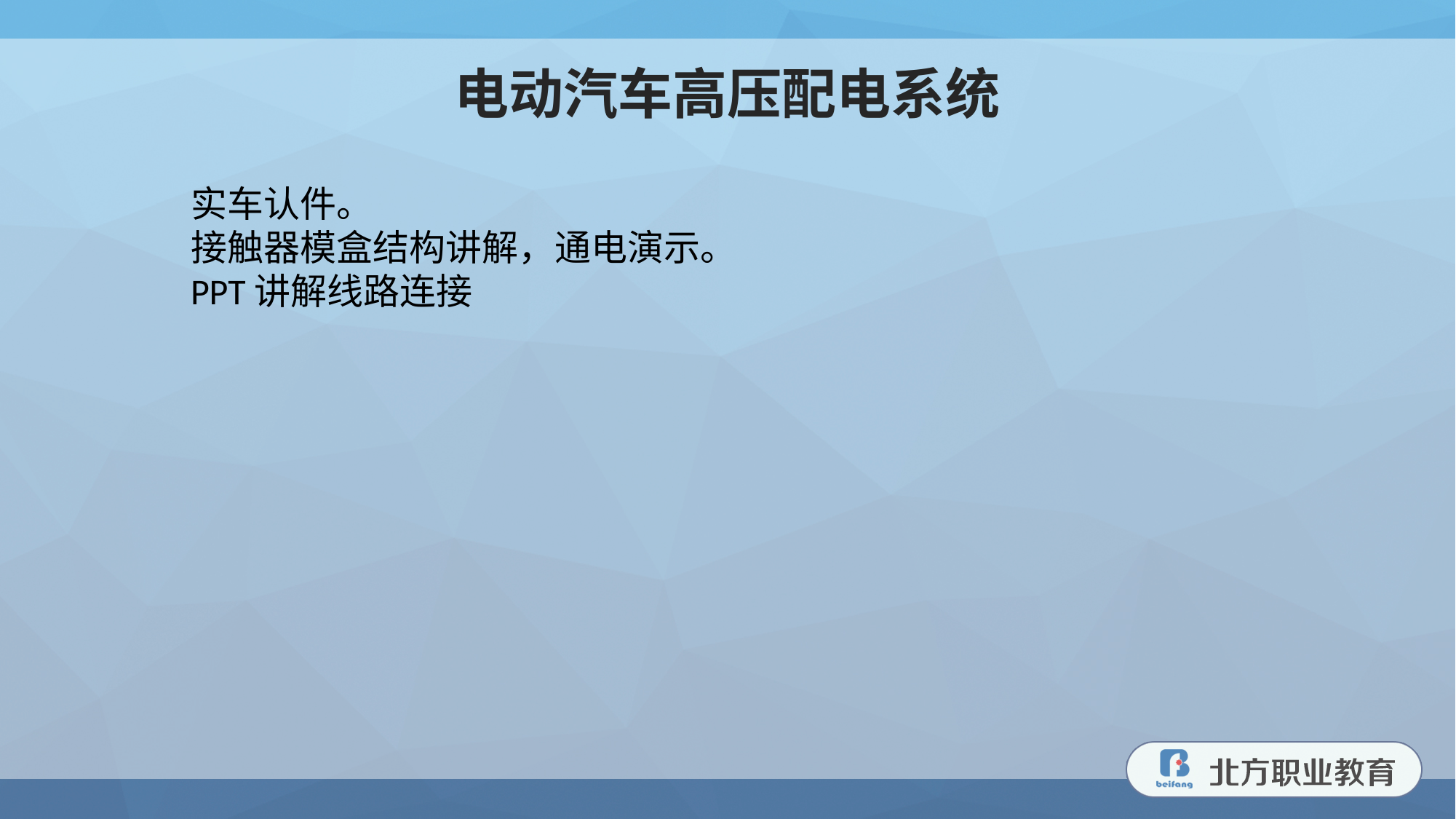

电动汽车高压配电系统
实车认件。
接触器模盒结构讲解，通电演示。
PPT讲解线路连接